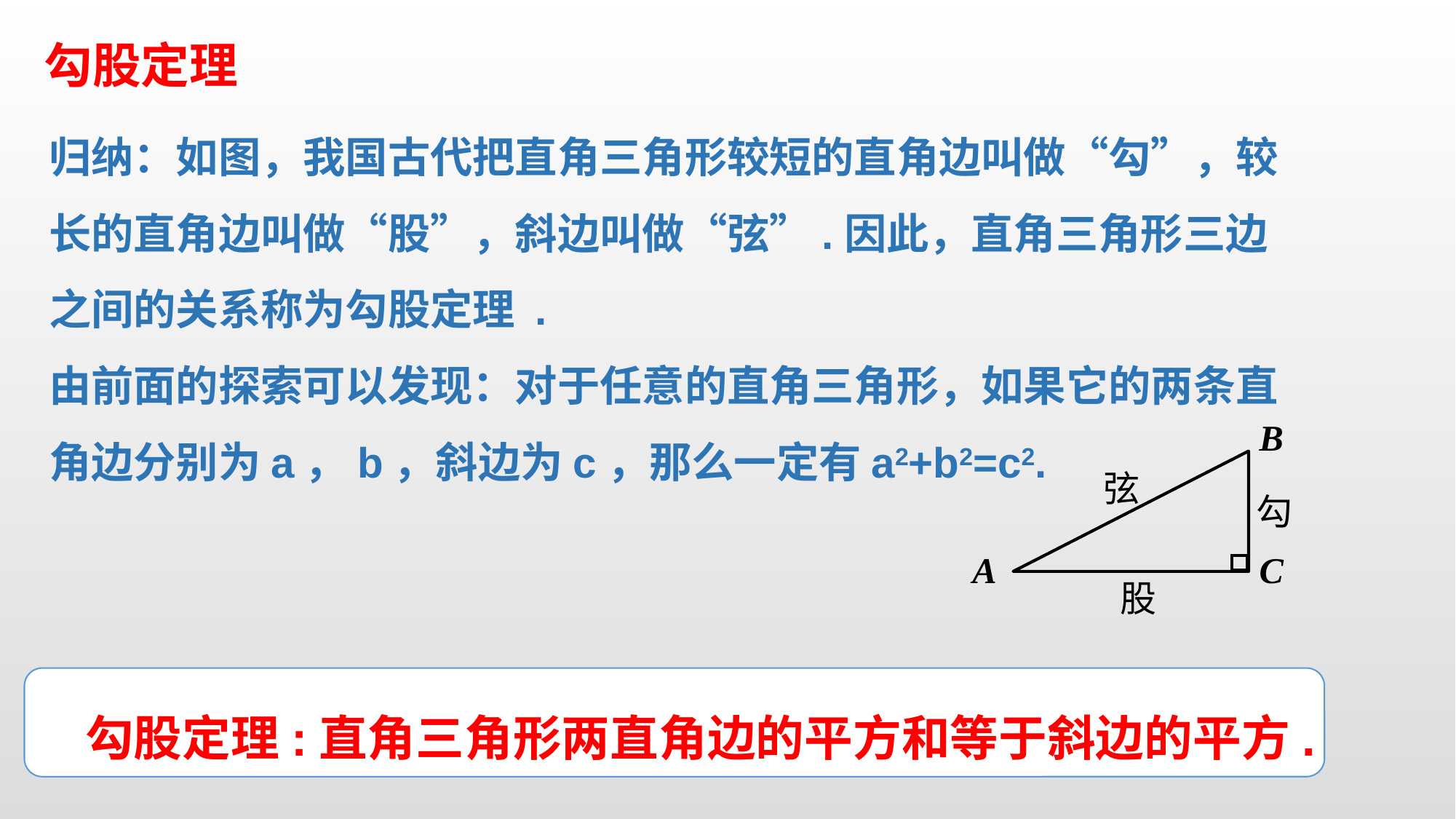

勾股定理
归纳：如图，我国古代把直角三角形较短的直角边叫做“勾”，较长的直角边叫做“股”，斜边叫做“弦”.因此，直角三角形三边之间的关系称为勾股定理 .
由前面的探索可以发现：对于任意的直角三角形，如果它的两条直角边分别为a，b，斜边为c，那么一定有a2+b2=c2.
B

A
C

弦
勾
股
   勾股定理:直角三角形两直角边的平方和等于斜边的平方.